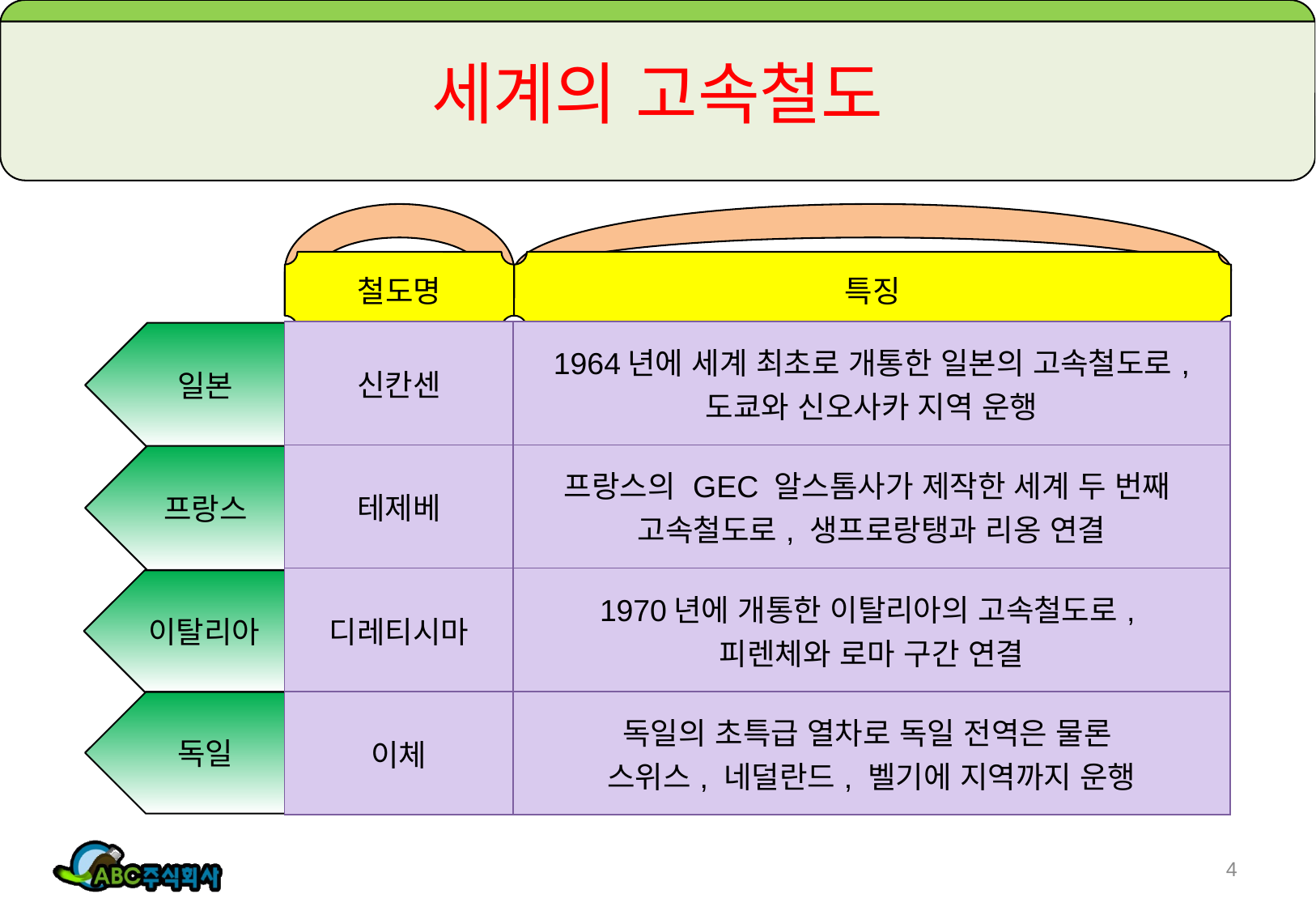

# 세계의 고속철도

철도명
특징
| 신칸센 | 1964년에 세계 최초로 개통한 일본의 고속철도로, 도쿄와 신오사카 지역 운행 |
| --- | --- |
| 테제베 | 프랑스의 GEC 알스톰사가 제작한 세계 두 번째 고속철도로, 생프로랑탱과 리옹 연결 |
| 디레티시마 | 1970년에 개통한 이탈리아의 고속철도로, 피렌체와 로마 구간 연결 |
| 이체 | 독일의 초특급 열차로 독일 전역은 물론 스위스, 네덜란드, 벨기에 지역까지 운행 |
일본
프랑스
이탈리아
독일
4